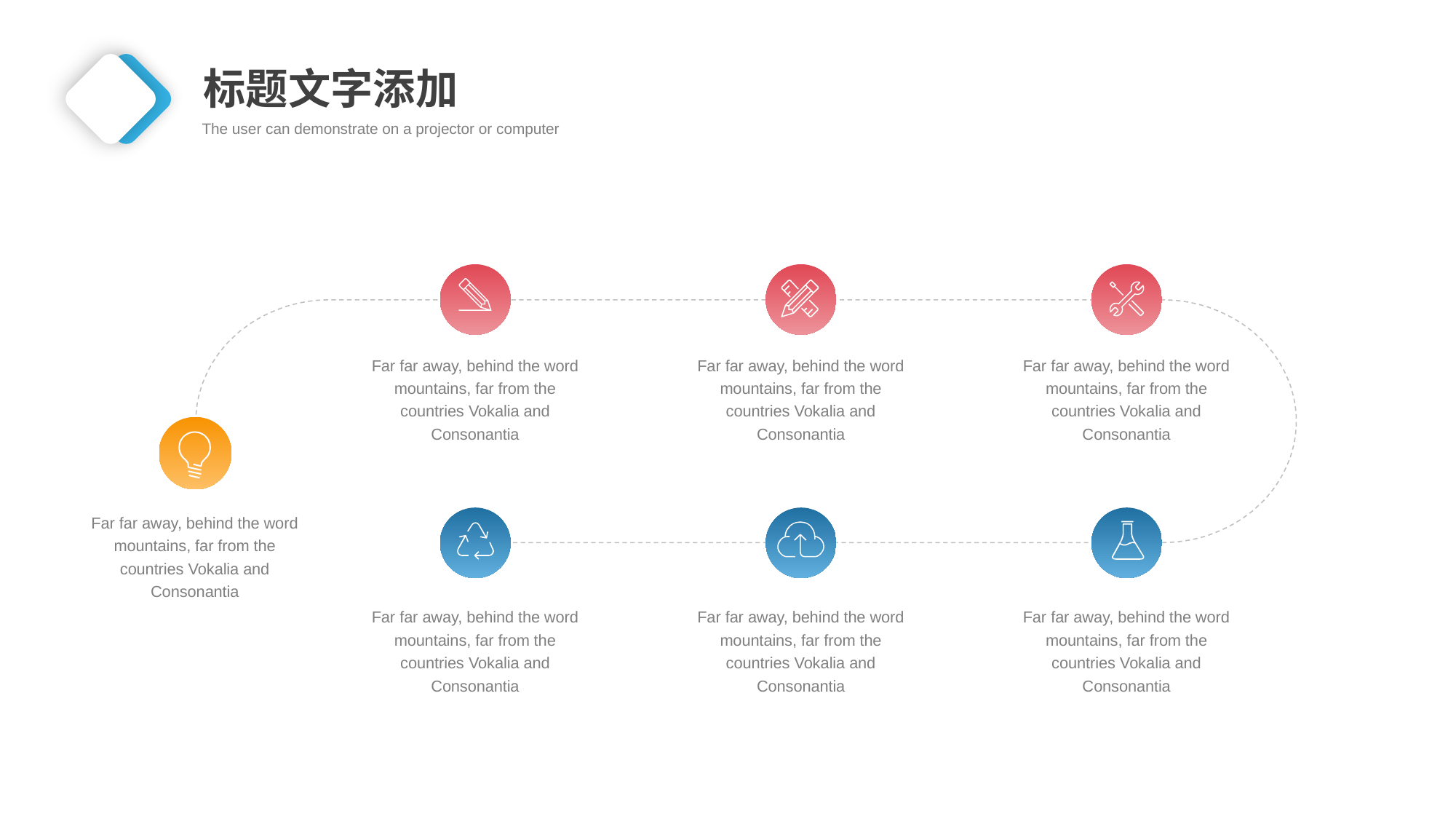

标题文字添加
The user can demonstrate on a projector or computer

Far far away, behind the word mountains, far from the countries Vokalia and Consonantia
Far far away, behind the word mountains, far from the countries Vokalia and Consonantia
Far far away, behind the word mountains, far from the countries Vokalia and Consonantia
Far far away, behind the word mountains, far from the countries Vokalia and Consonantia
Far far away, behind the word mountains, far from the countries Vokalia and Consonantia
Far far away, behind the word mountains, far from the countries Vokalia and Consonantia
Far far away, behind the word mountains, far from the countries Vokalia and Consonantia